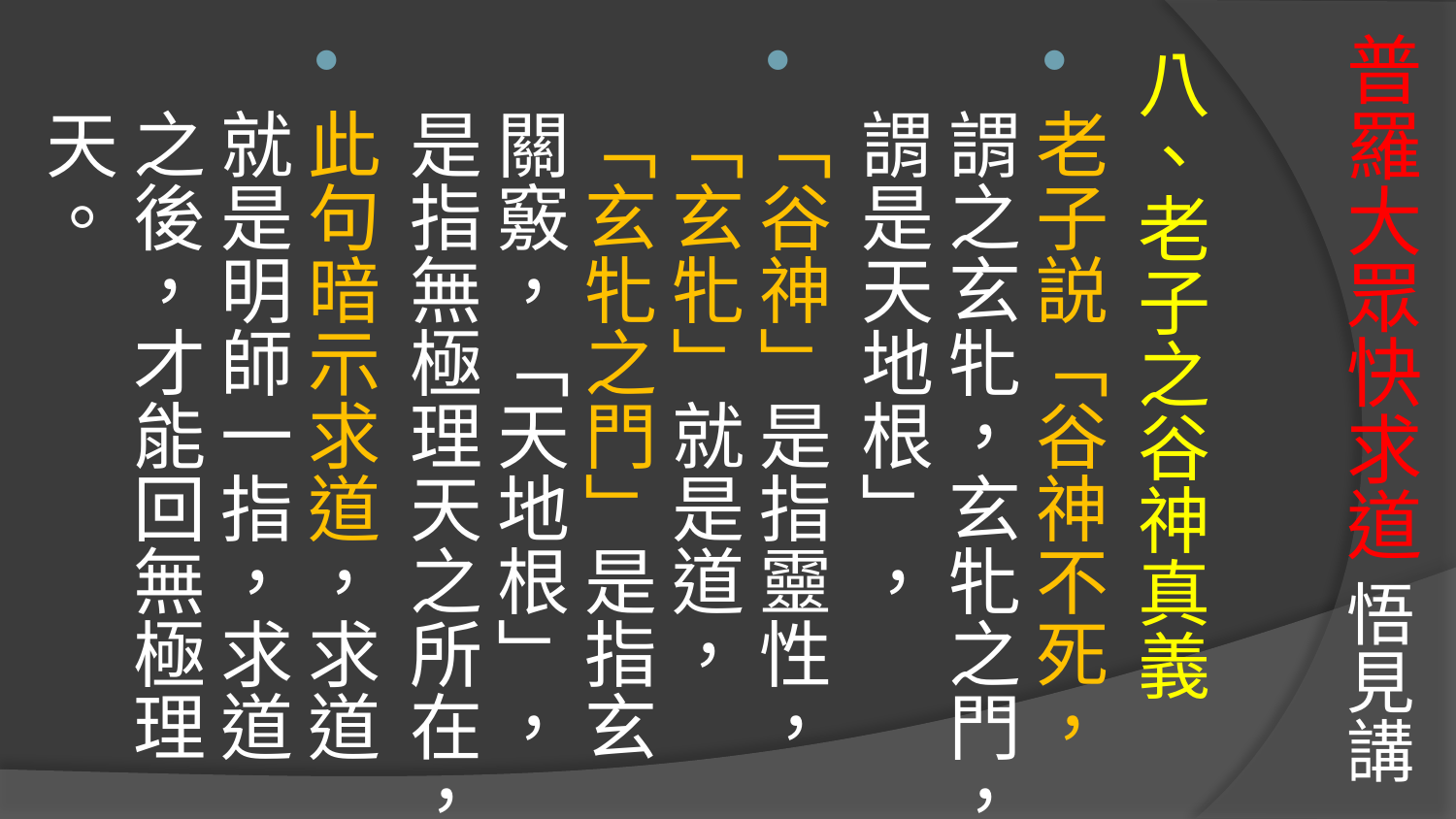

# 普羅大眾快求道 悟見講
八、老子之谷神真義
老子説「谷神不死，謂之玄牝，玄牝之門，謂是天地根」，
「谷神」是指靈性，「玄牝」就是道，「玄牝之門」是指玄關竅，「天地根」，是指無極理天之所在，
此句暗示求道，求道就是明師一指，求道之後，才能回無極理天。